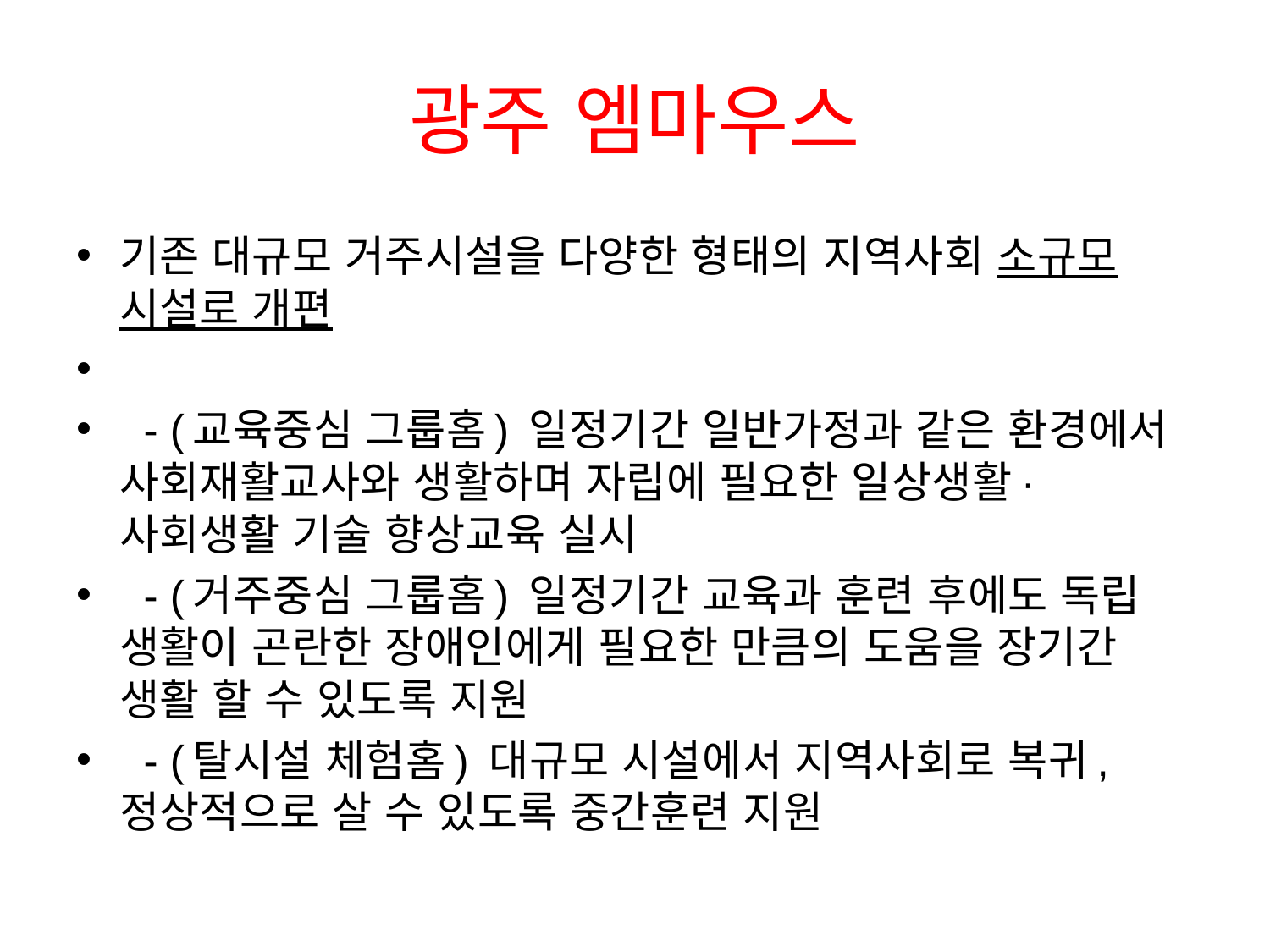

# 광주 엠마우스
기존 대규모 거주시설을 다양한 형태의 지역사회 소규모 시설로 개편

  - (교육중심 그룹홈) 일정기간 일반가정과 같은 환경에서 사회재활교사와 생활하며 자립에 필요한 일상생활·사회생활 기술 향상교육 실시
  - (거주중심 그룹홈) 일정기간 교육과 훈련 후에도 독립 생활이 곤란한 장애인에게 필요한 만큼의 도움을 장기간 생활 할 수 있도록 지원
  - (탈시설 체험홈) 대규모 시설에서 지역사회로 복귀, 정상적으로 살 수 있도록 중간훈련 지원